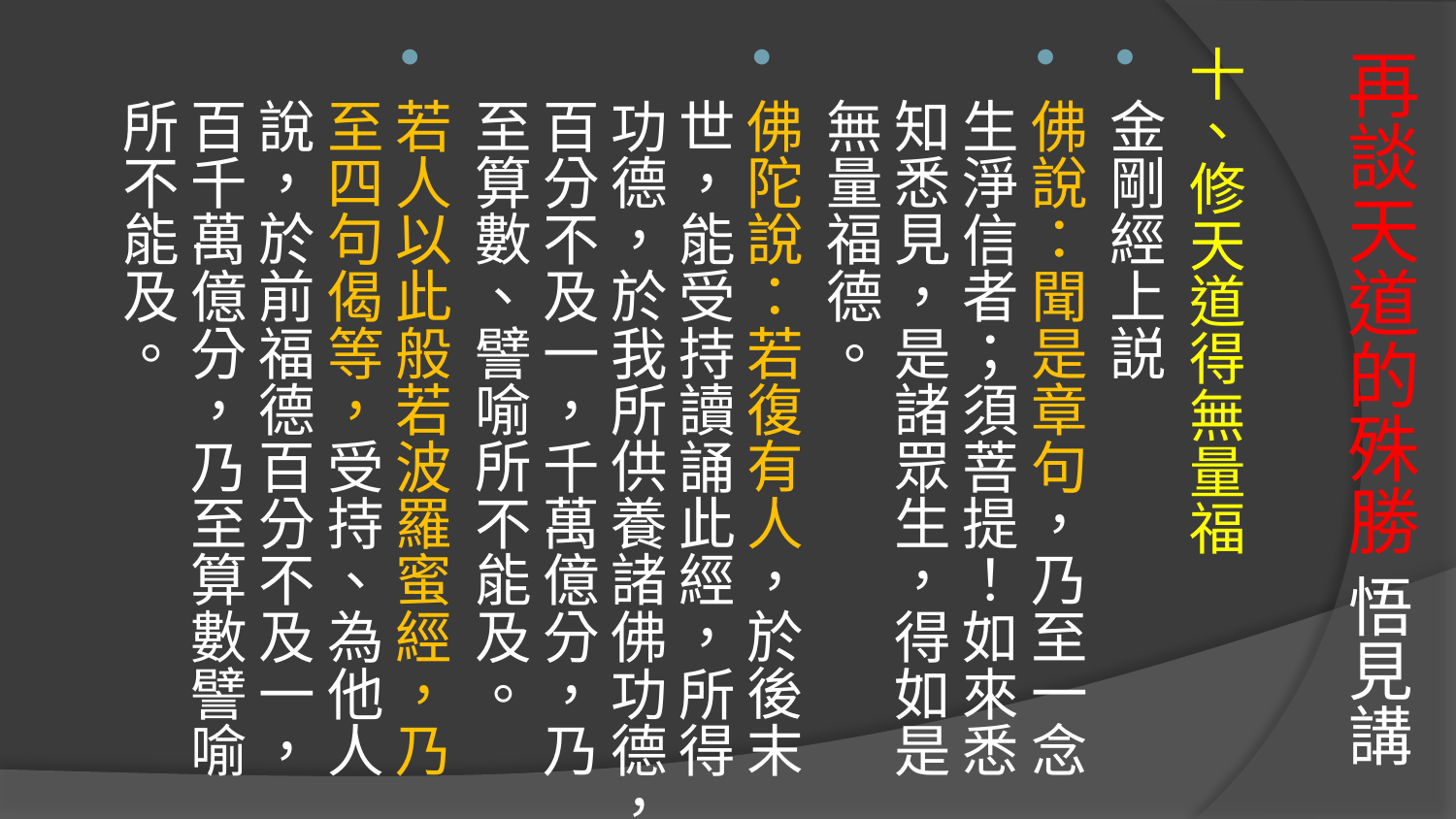

# 再談天道的殊勝 悟見講
十、修天道得無量福
金剛經上説
佛說：聞是章句，乃至一念生淨信者；須菩提！如來悉知悉見，是諸眾生，得如是無量福德。
佛陀說：若復有人，於後末世，能受持讀誦此經，所得功德，於我所供養諸佛功德，百分不及一，千萬億分，乃至算數、譬喻所不能及。
若人以此般若波羅蜜經，乃至四句偈等，受持、為他人說，於前福德百分不及一，百千萬億分，乃至算數譬喻所不能及。